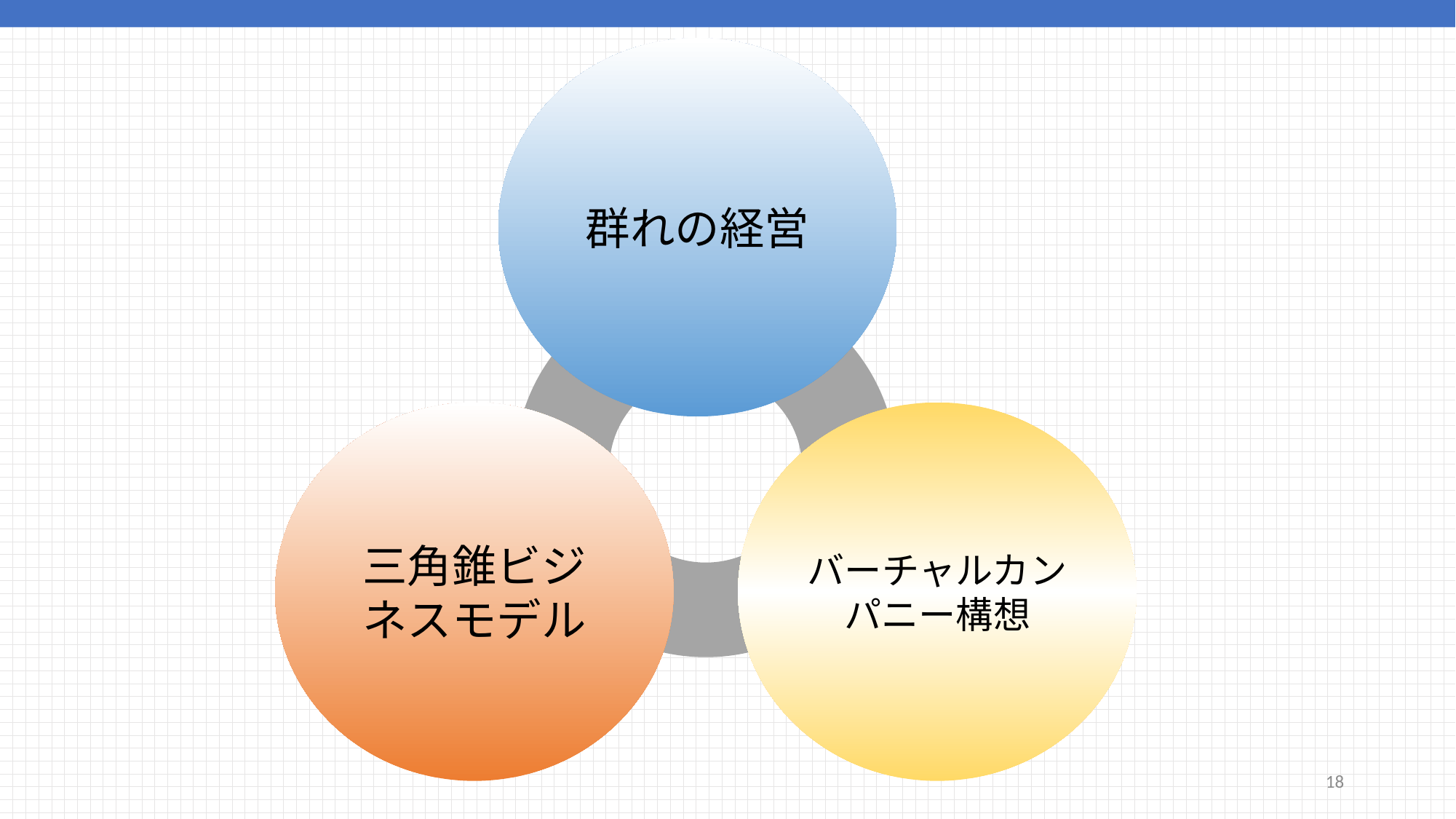

ビジネスモデル・群れの経営
# ビジネスモデル・群れの経営
群れの経営

三角錐ビジネスモデル
バーチャルカンパニー構想
18